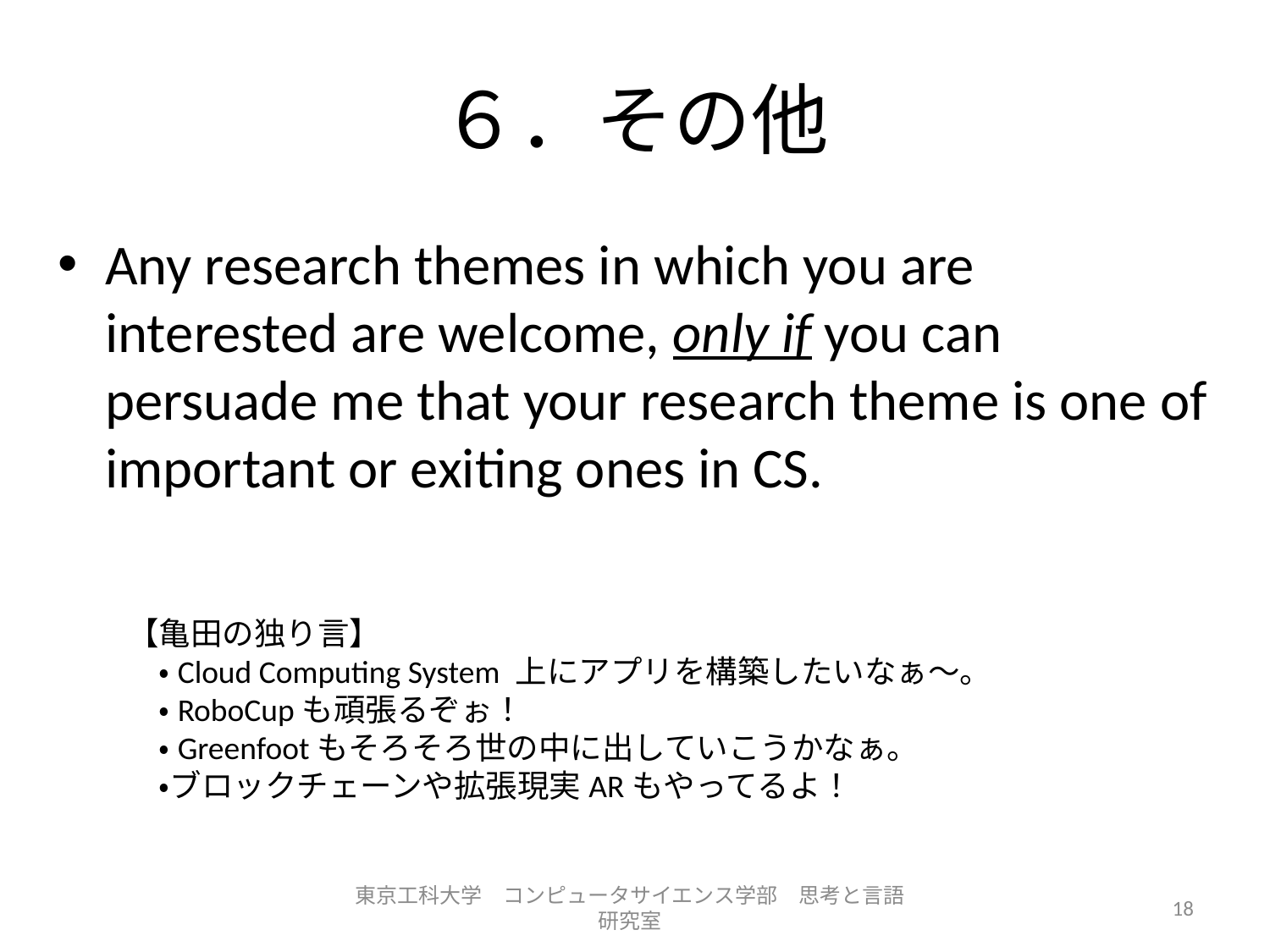

# ６．その他
Any research themes in which you are interested are welcome, only if you can persuade me that your research theme is one of important or exiting ones in CS.
【亀田の独り言】
　・Cloud Computing System 上にアプリを構築したいなぁ～。
　・RoboCupも頑張るぞぉ！
　・Greenfootもそろそろ世の中に出していこうかなぁ。
　・ブロックチェーンや拡張現実ARもやってるよ！
東京工科大学　コンピュータサイエンス学部　思考と言語研究室
18